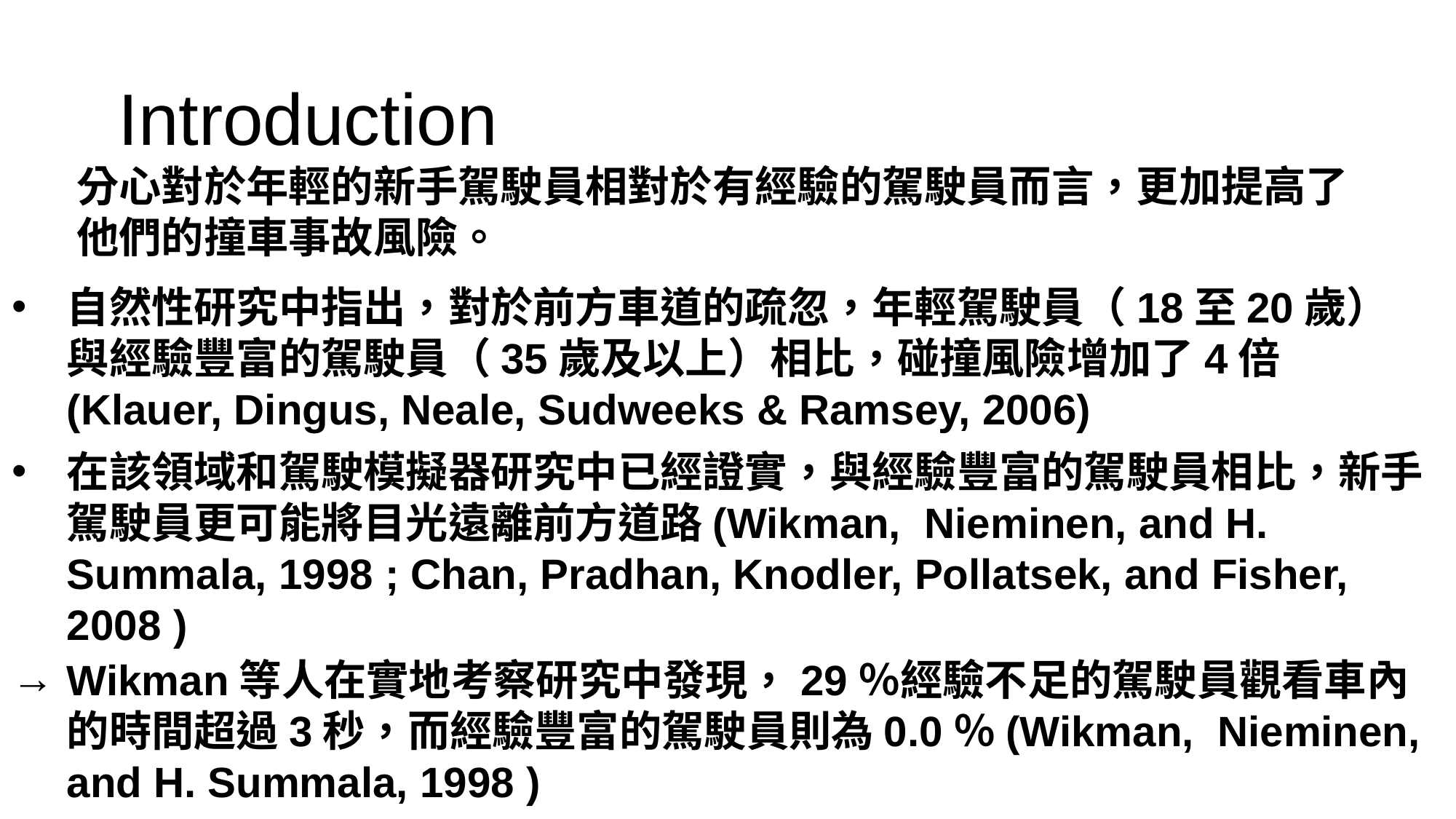

Introduction
分心對於年輕的新手駕駛員相對於有經驗的駕駛員而言，更加提高了他們的撞車事故風險。
自然性研究中指出，對於前方車道的疏忽，年輕駕駛員（18至20歲）與經驗豐富的駕駛員（35歲及以上）相比，碰撞風險增加了4倍(Klauer, Dingus, Neale, Sudweeks & Ramsey, 2006)
在該領域和駕駛模擬器研究中已經證實，與經驗豐富的駕駛員相比，新手駕駛員更可能將目光遠離前方道路(Wikman,  Nieminen, and H. Summala, 1998 ; Chan, Pradhan, Knodler, Pollatsek, and Fisher, 2008 )
Wikman等人在實地考察研究中發現，29％經驗不足的駕駛員觀看車內的時間超過3秒，而經驗豐富的駕駛員則為0.0％(Wikman,  Nieminen, and H. Summala, 1998 )